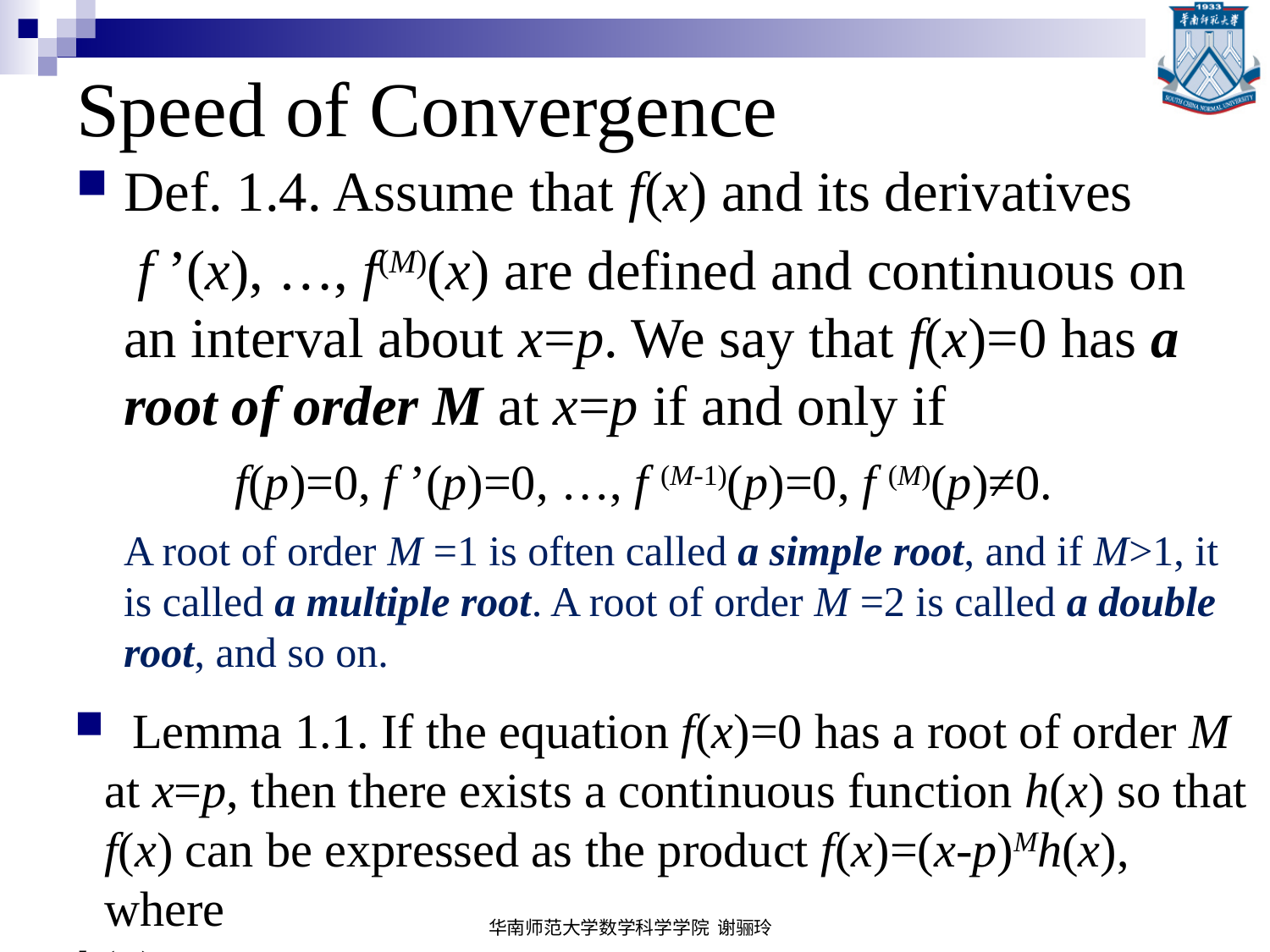

# Speed of Convergence
Def. 1.4. Assume that f(x) and its derivatives
 f ’(x), …, f(M)(x) are defined and continuous on  an interval about x=p. We say that f(x)=0 has a root of order M at x=p if and only if

A root of order M =1 is often called a simple root, and if M>1, it is called a multiple root. A root of order M =2 is called a double root, and so on.

f(p)=0, f ’(p)=0, …, f (M-1)(p)=0, f (M)(p)≠0.
  Lemma 1.1. If the equation f(x)=0 has a root of order M at x=p, then there exists a continuous function h(x) so that f(x) can be expressed as the product f(x)=(x-p)Mh(x), where
h(p) ≠0.
华南师范大学数学科学学院  谢骊玲